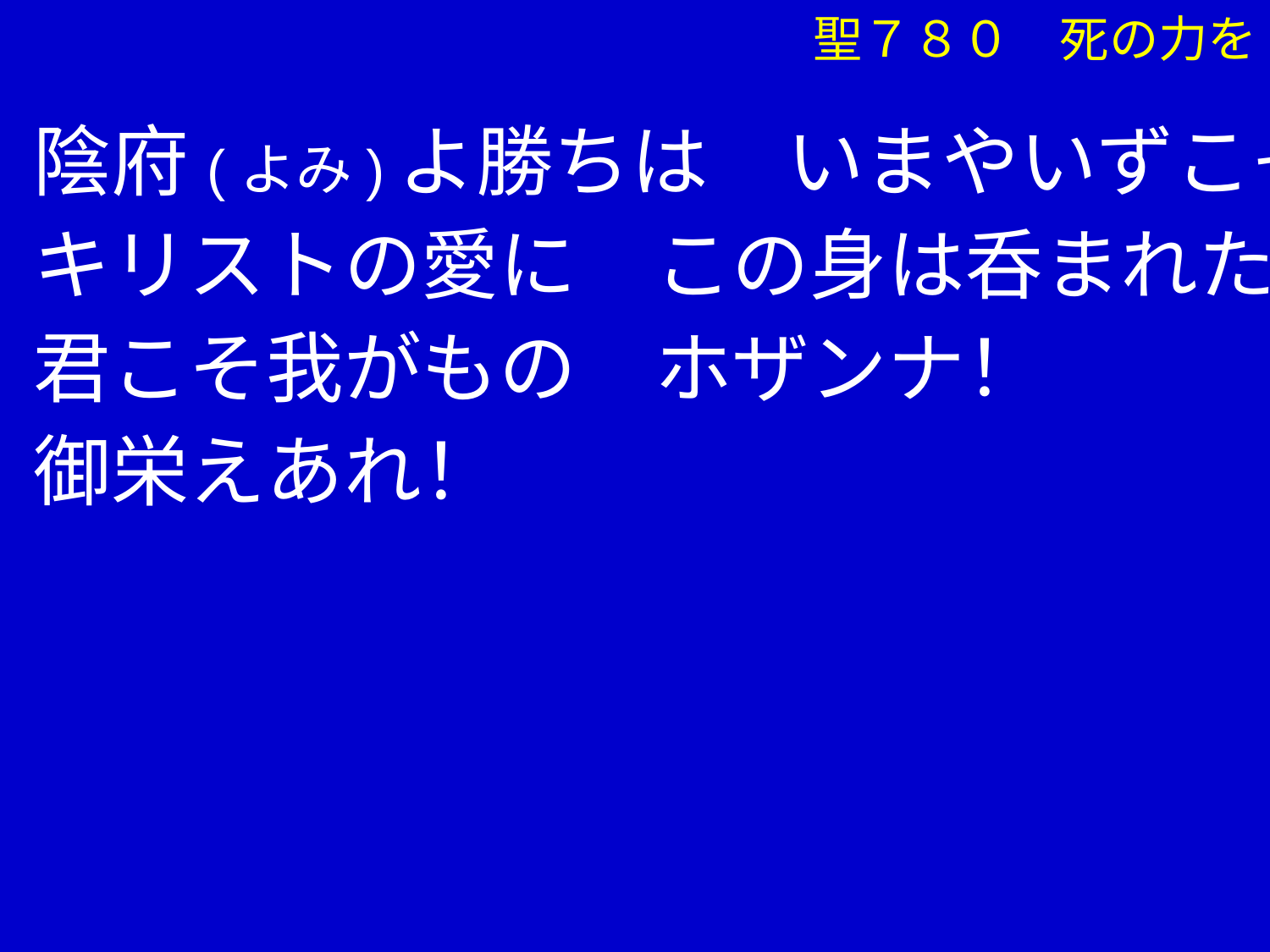

聖７８０　死の力を
　 陰府(よみ)よ勝ちは　いまやいずこぞ
　 キリストの愛に　この身は呑まれたり
　 君こそ我がもの　ホザンナ！
　 御栄えあれ！